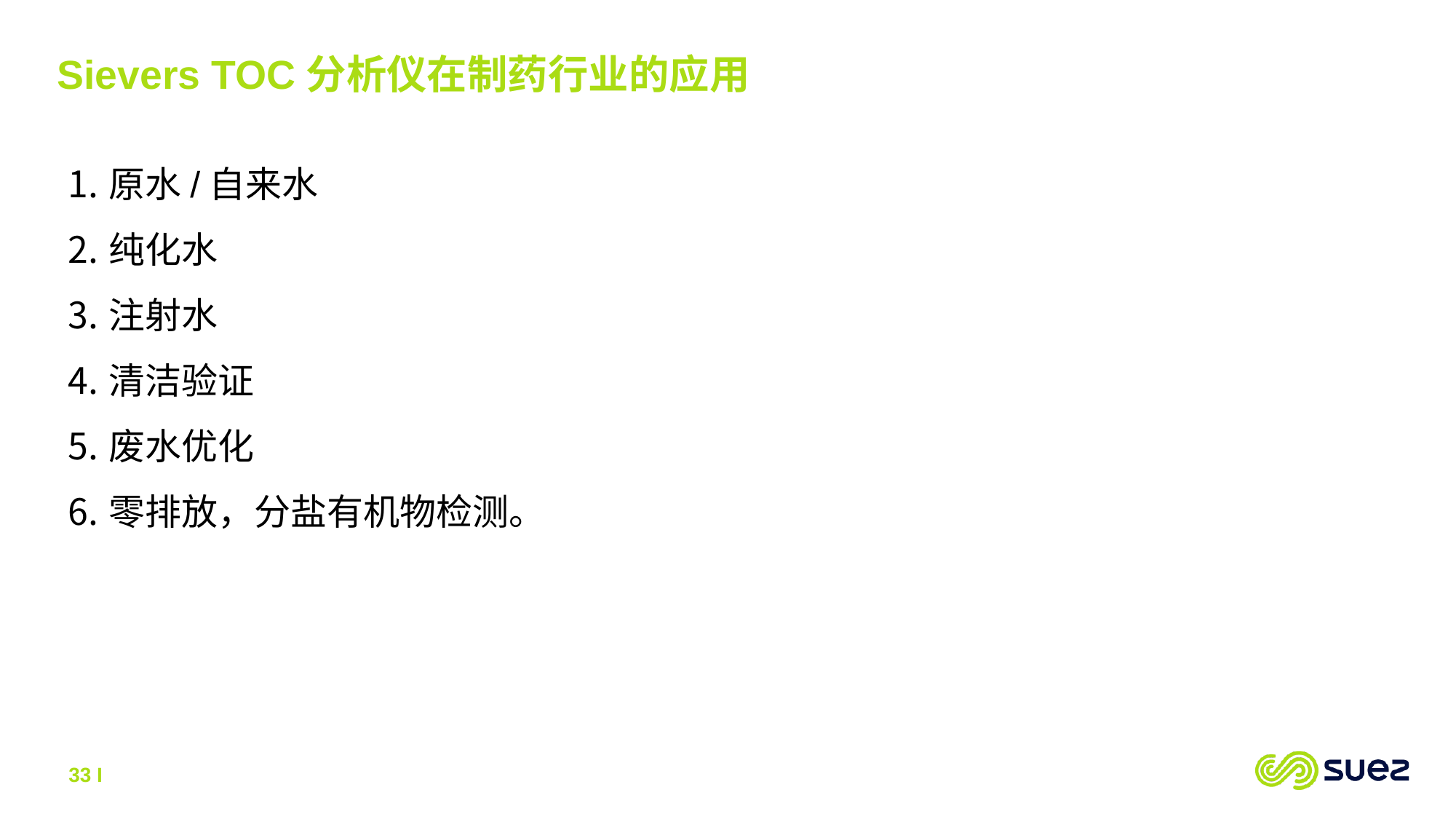

Sievers TOC分析仪在制药行业的应用
原水/自来水
纯化水
注射水
清洁验证
废水优化
零排放，分盐有机物检测。
33 I